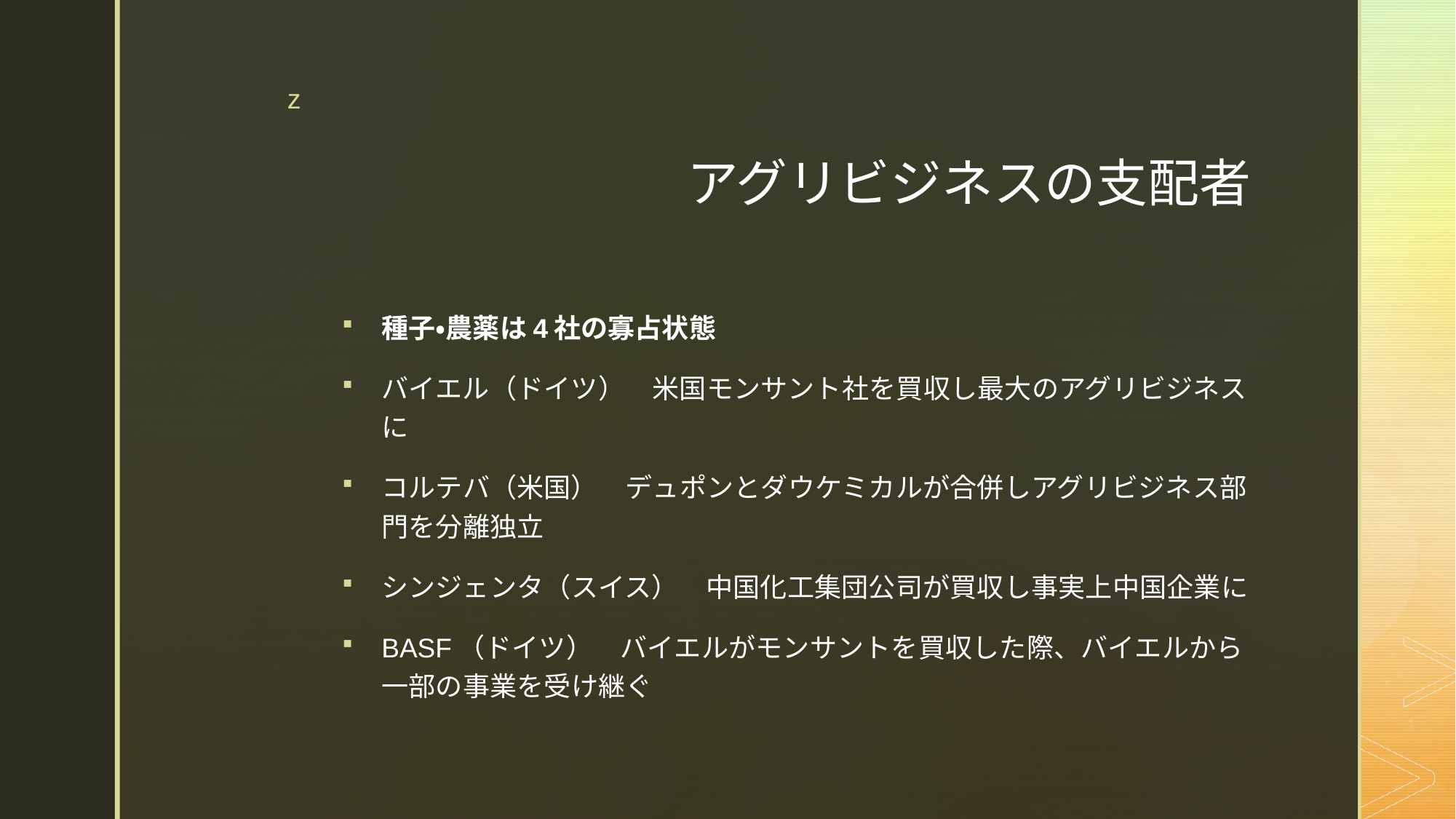

# アグリビジネスの支配者

種子・農薬は4社の寡占状態
バイエル（ドイツ）　米国モンサント社を買収し最大のアグリビジネスに
コルテバ（米国）　デュポンとダウケミカルが合併しアグリビジネス部門を分離独立
シンジェンタ（スイス）　中国化工集団公司が買収し事実上中国企業に
BASF（ドイツ）　バイエルがモンサントを買収した際、バイエルから一部の事業を受け継ぐ